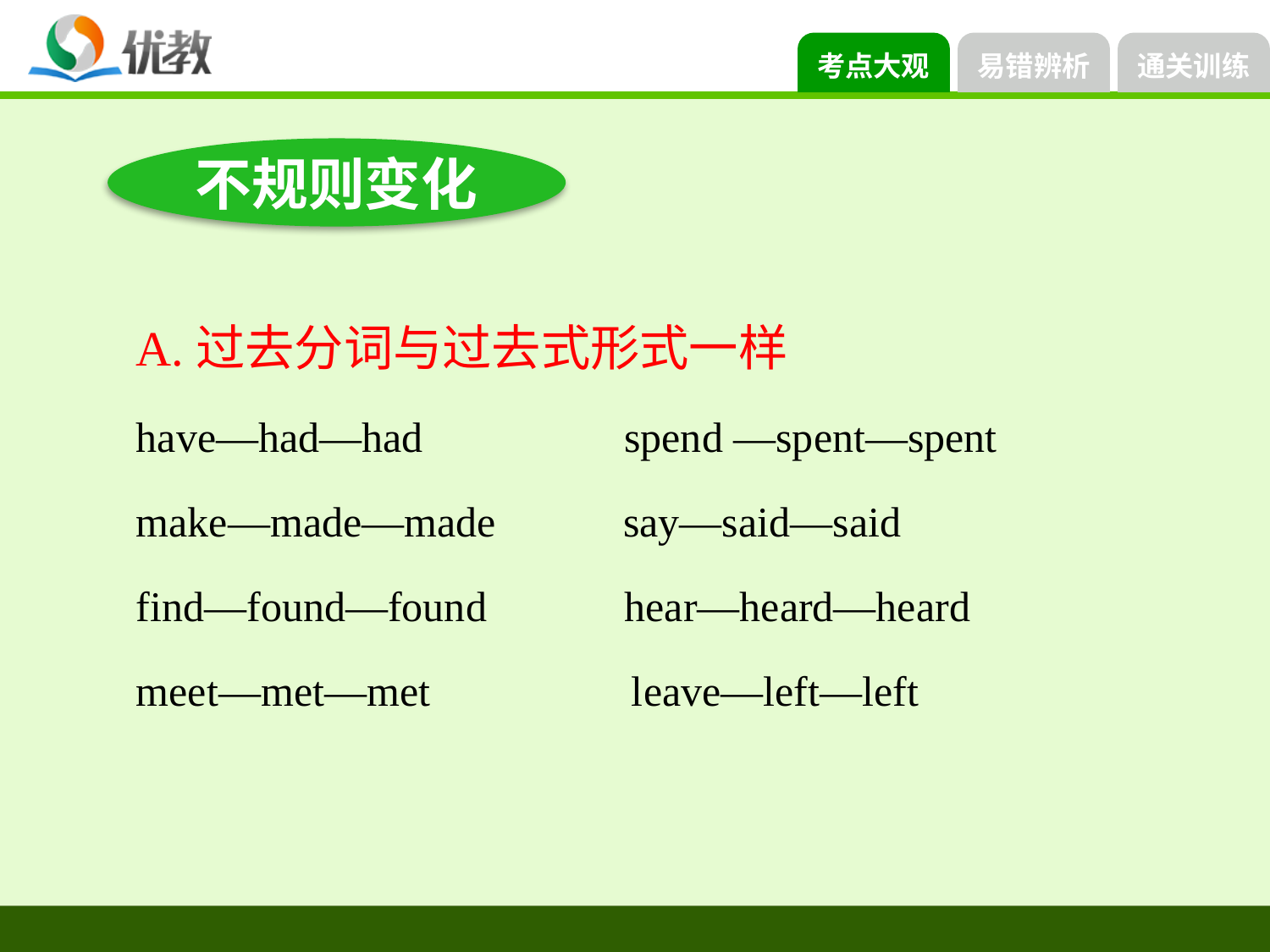

不规则变化
A.过去分词与过去式形式一样
have—had—had                   spend —spent—spent
make—made—made            say—said—said
find—found—found             hear—heard—heard
meet—met—met                   leave—left—left